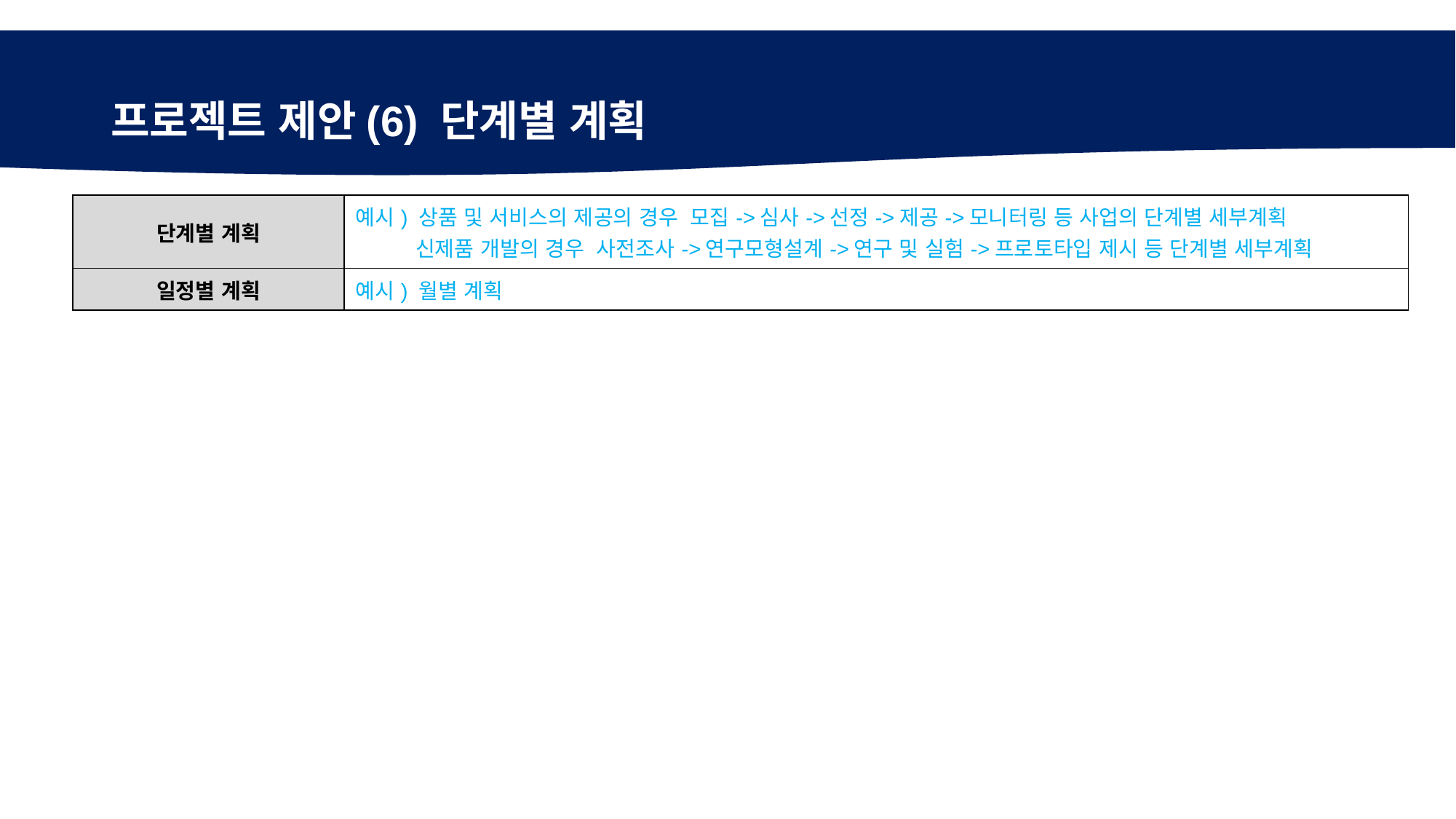

# 프로젝트 제안(6) 단계별 계획
| 단계별 계획 | 예시) 상품 및 서비스의 제공의 경우 모집->심사->선정->제공->모니터링 등 사업의 단계별 세부계획 신제품 개발의 경우 사전조사->연구모형설계->연구 및 실험->프로토타입 제시 등 단계별 세부계획 |
| --- | --- |
| 일정별 계획 | 예시) 월별 계획 |